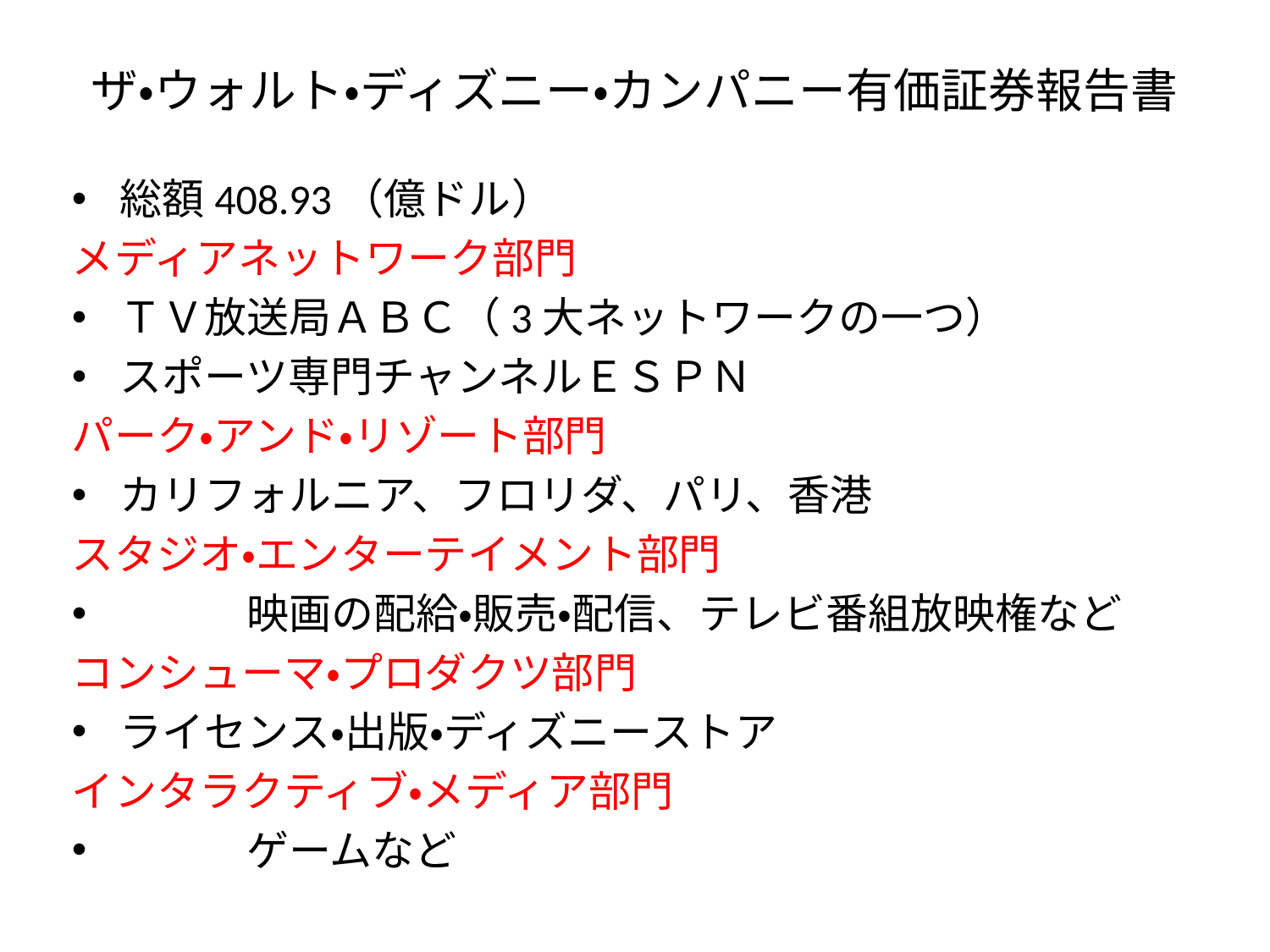

# ザ・ウォルト・ディズニー・カンパニー有価証券報告書
総額408.93（億ドル）
メディアネットワーク部門
ＴＶ放送局ＡＢＣ（3大ネットワークの一つ）
スポーツ専門チャンネルＥＳＰＮ
パーク・アンド・リゾート部門
カリフォルニア、フロリダ、パリ、香港
スタジオ・エンターテイメント部門
	映画の配給・販売・配信、テレビ番組放映権など
コンシューマ・プロダクツ部門
ライセンス・出版・ディズニーストア
インタラクティブ・メディア部門
	ゲームなど